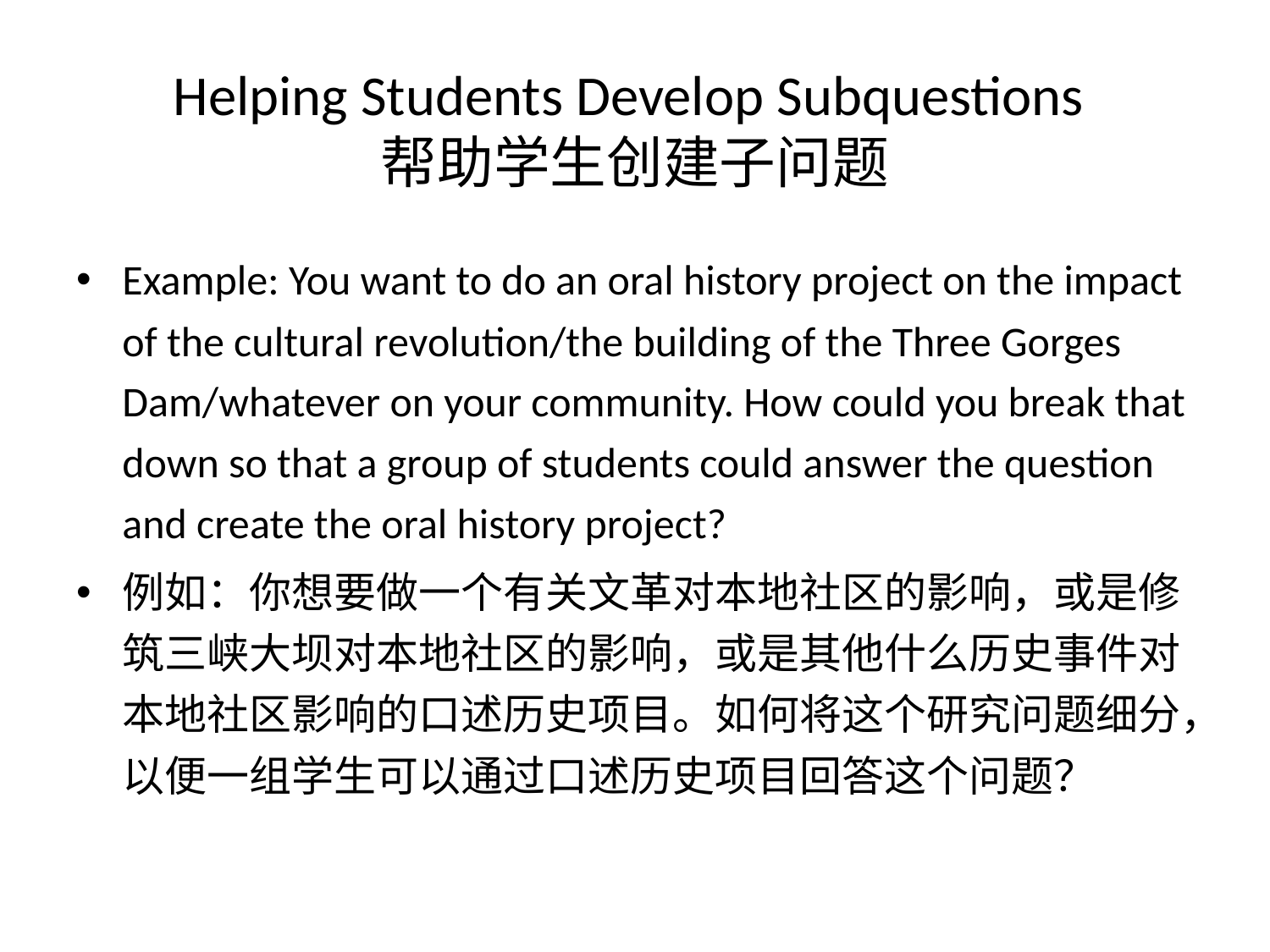

# Helping Students Develop Subquestions 帮助学生创建子问题
Example: You want to do an oral history project on the impact of the cultural revolution/the building of the Three Gorges Dam/whatever on your community. How could you break that down so that a group of students could answer the question and create the oral history project?
例如：你想要做一个有关文革对本地社区的影响，或是修筑三峡大坝对本地社区的影响，或是其他什么历史事件对本地社区影响的口述历史项目。如何将这个研究问题细分，以便一组学生可以通过口述历史项目回答这个问题？